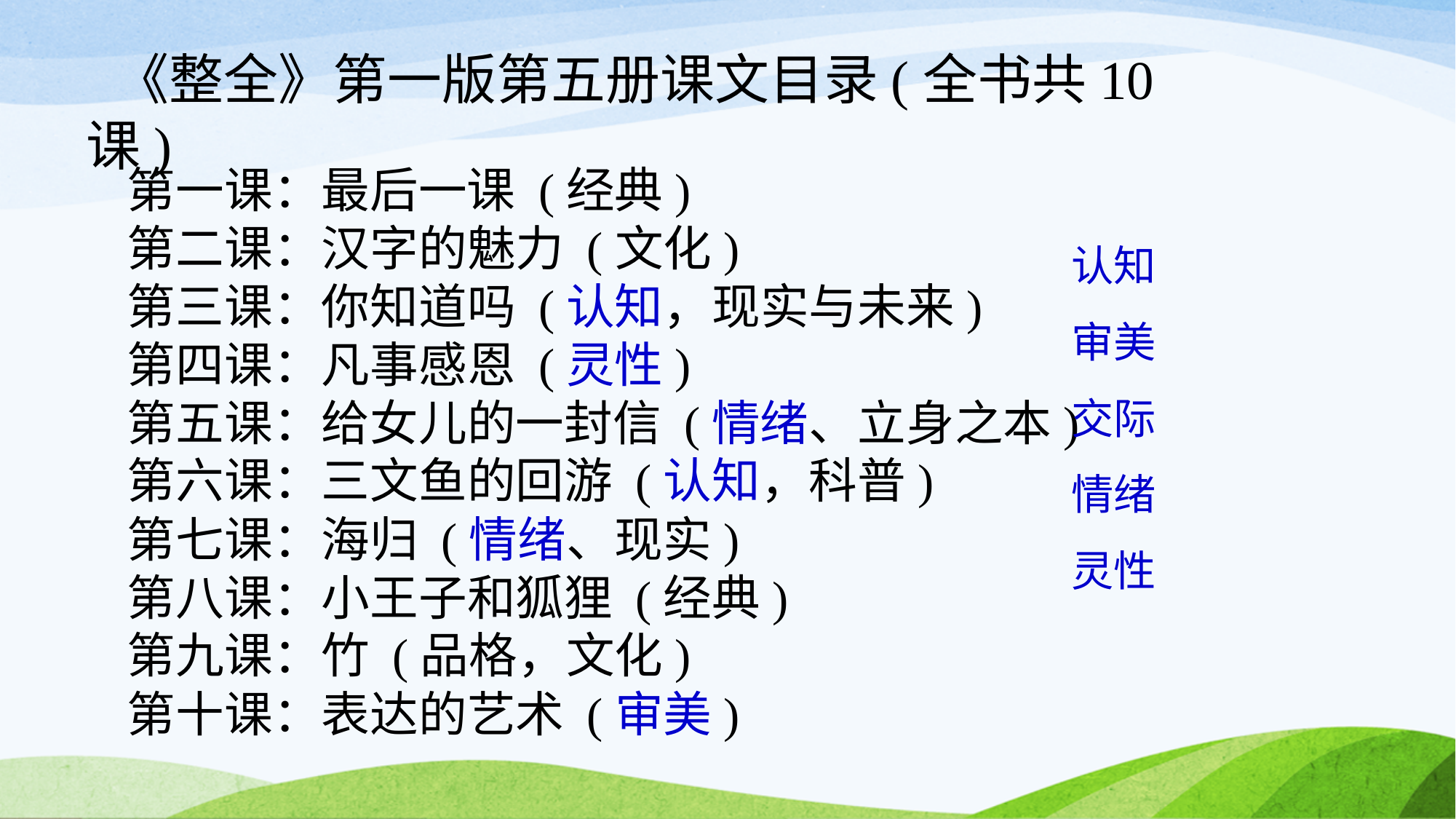

《整全》第一版第五册课文目录(全书共10课)
第一课：最后一课 (经典)
第二课：汉字的魅力 (文化)
第三课：你知道吗 (认知，现实与未来)
第四课：凡事感恩 (灵性)
第五课：给女儿的一封信 (情绪、立身之本)
第六课：三文鱼的回游 (认知，科普)
第七课：海归 (情绪、现实)
第八课：小王子和狐狸 (经典)
第九课：竹 (品格，文化)
第十课：表达的艺术 (审美)
认知
审美
交际
情绪
灵性